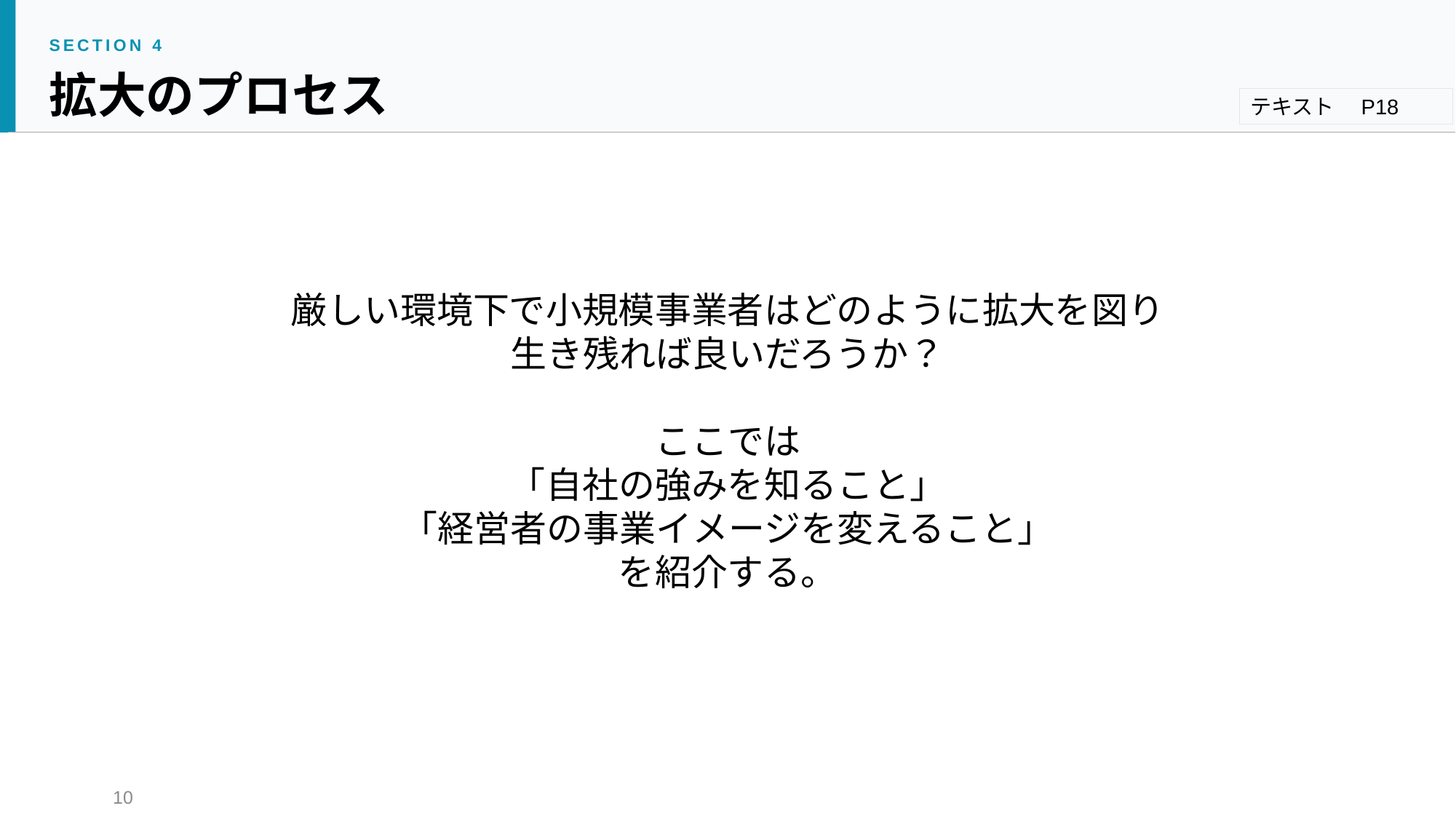

SECTION 4
拡大のプロセス
テキスト　P18
厳しい環境下で小規模事業者はどのように拡大を図り
生き残れば良いだろうか？

ここでは
「自社の強みを知ること」
「経営者の事業イメージを変えること」
を紹介する。
10